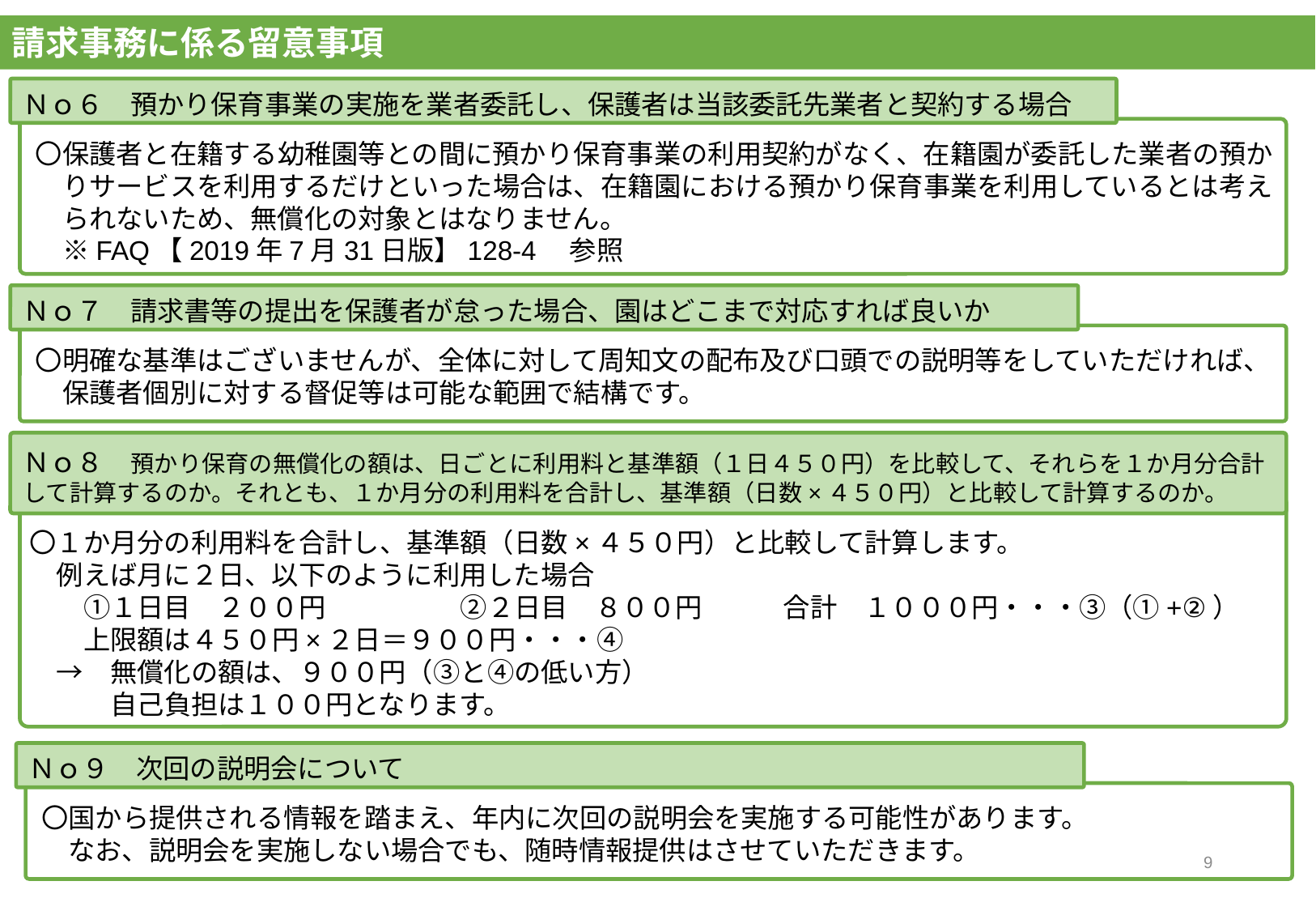

請求事務に係る留意事項
Ｎｏ６　預かり保育事業の実施を業者委託し、保護者は当該委託先業者と契約する場合

〇保護者と在籍する幼稚園等との間に預かり保育事業の利用契約がなく、在籍園が委託した業者の預か
　りサービスを利用するだけといった場合は、在籍園における預かり保育事業を利用しているとは考え
　られないため、無償化の対象とはなりません。
　※FAQ【2019年7月31日版】128-4　参照

Ｎｏ７　請求書等の提出を保護者が怠った場合、園はどこまで対応すれば良いか

〇明確な基準はございませんが、全体に対して周知文の配布及び口頭での説明等をしていただければ、
　保護者個別に対する督促等は可能な範囲で結構です。
Ｎｏ８　預かり保育の無償化の額は、日ごとに利用料と基準額（１日４５０円）を比較して、それらを１か月分合計して計算するのか。それとも、１か月分の利用料を合計し、基準額（日数×４５０円）と比較して計算するのか。

〇１か月分の利用料を合計し、基準額（日数×４５０円）と比較して計算します。
　例えば月に２日、以下のように利用した場合
　　①１日目　２００円　　　　　②２日目　８００円　　　合計　１０００円・・・③（①+②）
　　上限額は４５０円×２日＝９００円・・・④
　→　無償化の額は、９００円（③と④の低い方）
　　　自己負担は１００円となります。
Ｎｏ９　次回の説明会について

〇国から提供される情報を踏まえ、年内に次回の説明会を実施する可能性があります。
　なお、説明会を実施しない場合でも、随時情報提供はさせていただきます。
9